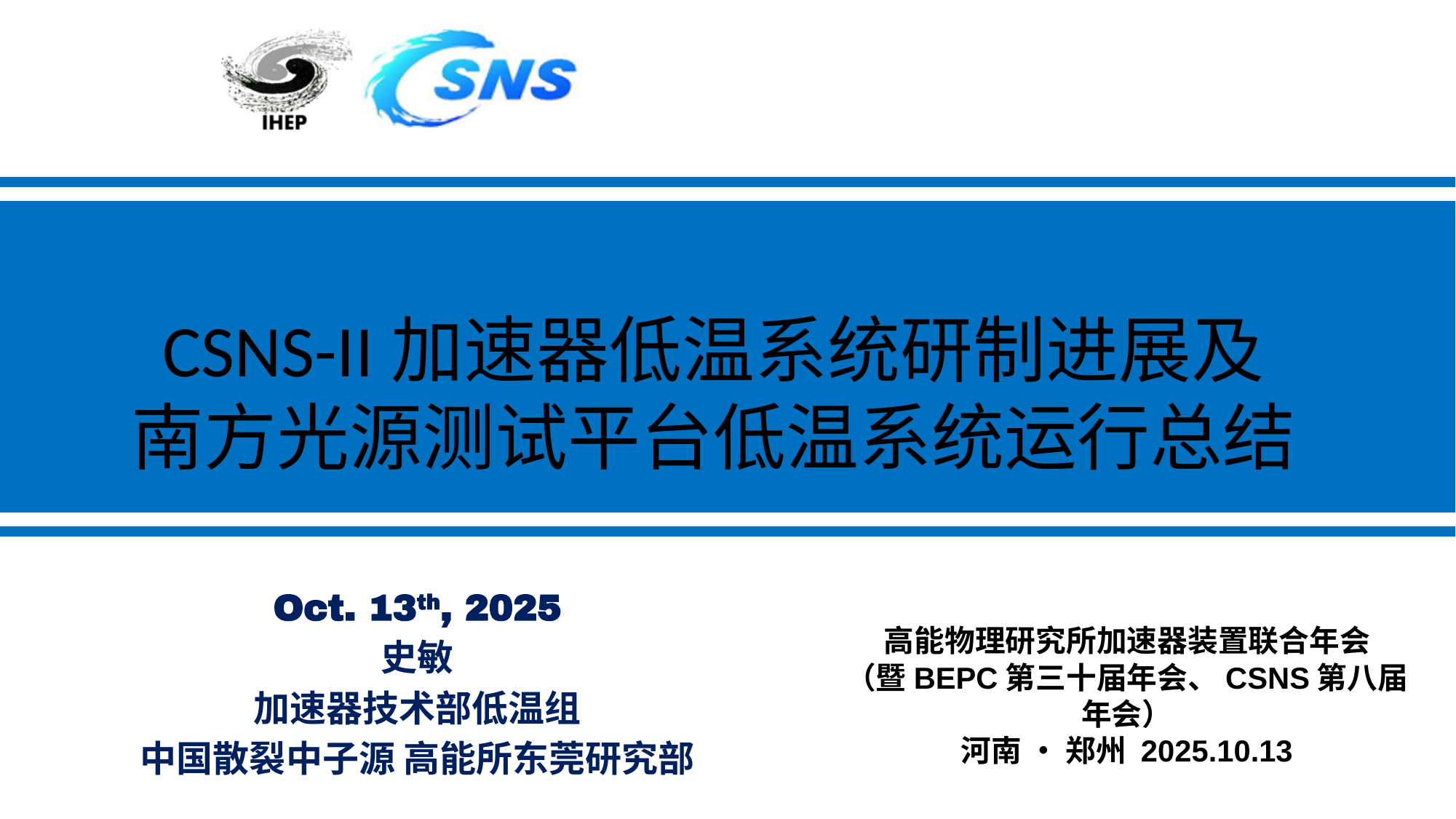

CSNS-II加速器低温系统研制进展及
南方光源测试平台低温系统运行总结
Oct. 13th, 2025
史敏
加速器技术部低温组
中国散裂中子源 高能所东莞研究部
高能物理研究所加速器装置联合年会
（暨BEPC第三十届年会、CSNS第八届年会）
河南 • 郑州 2025.10.13